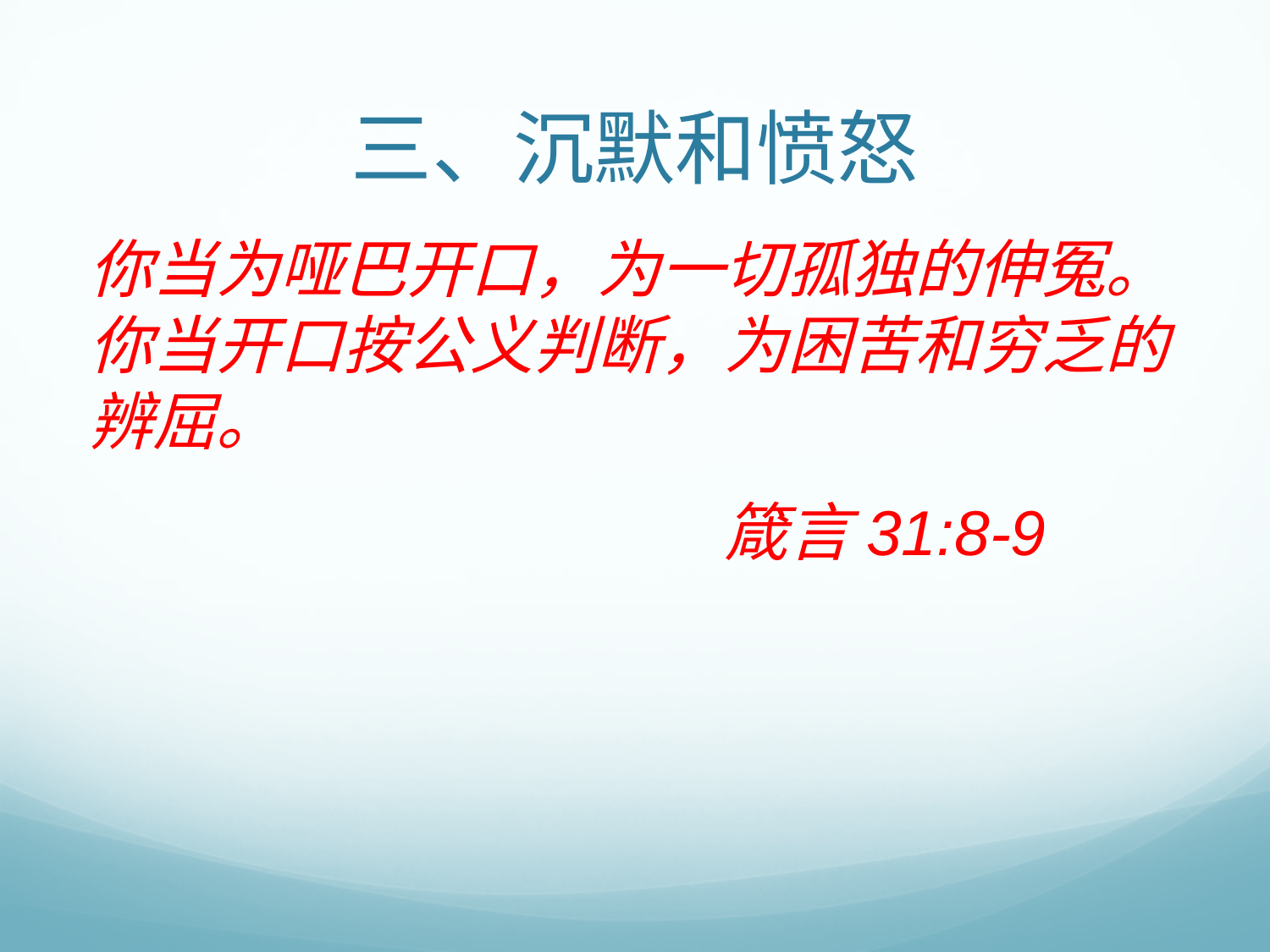

# 三、沉默和愤怒
你当为哑巴开口，为一切孤独的伸冤。你当开口按公义判断，为困苦和穷乏的辨屈。
					箴言31:8-9